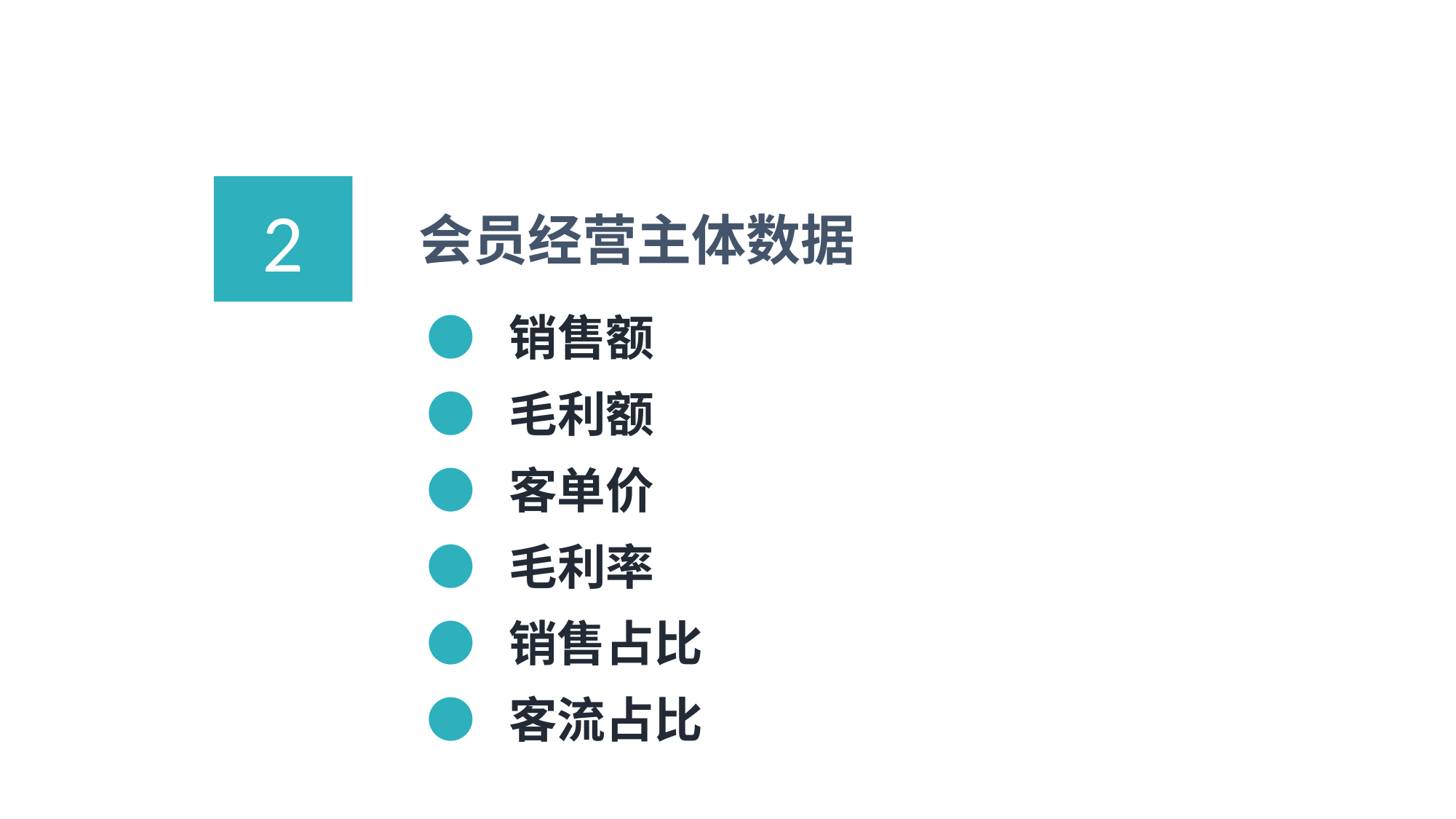

2
会员经营主体数据
●  销售额
●  毛利额
●  客单价
●  毛利率
●  销售占比
●  客流占比